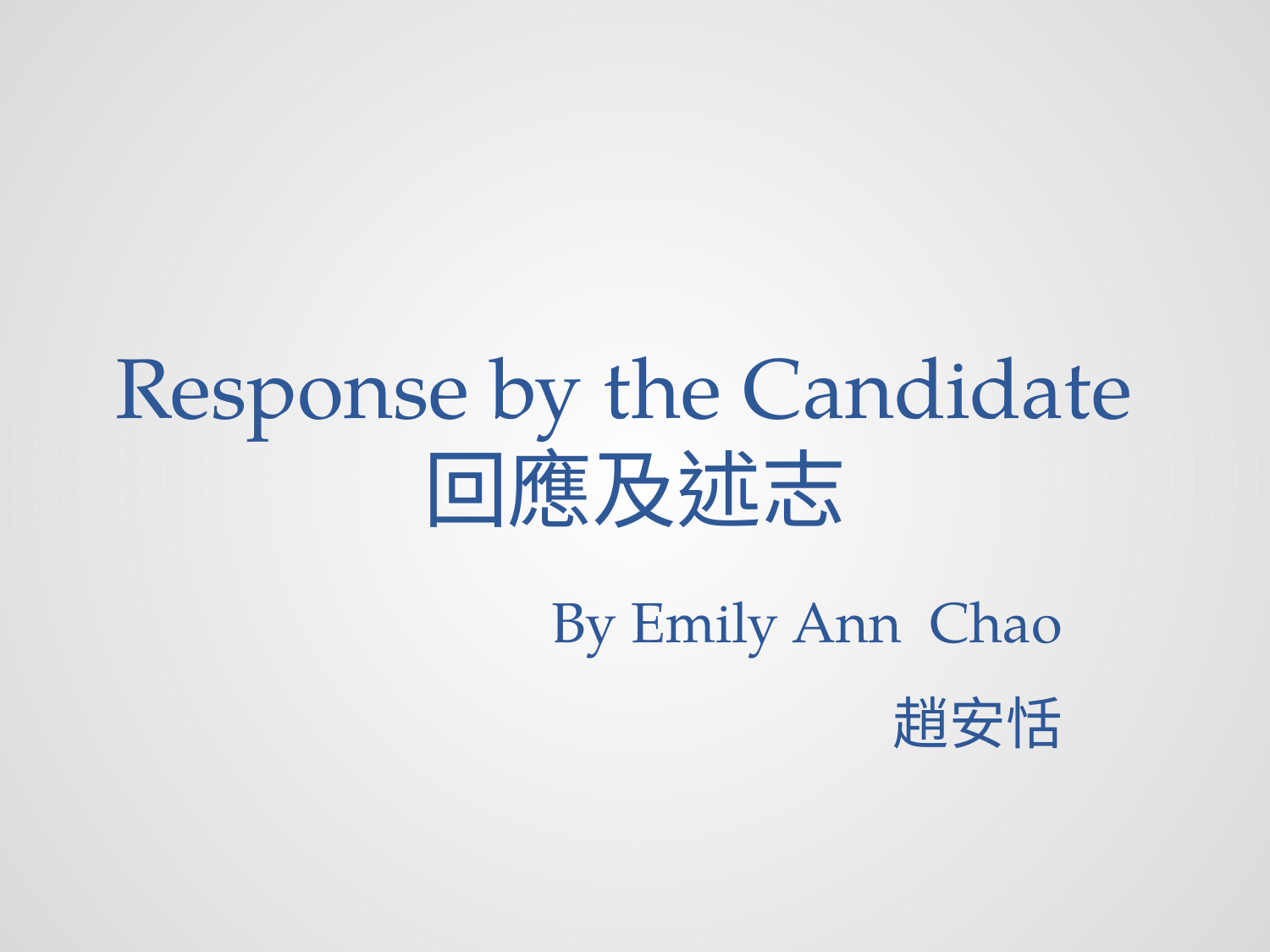

# Response by the Candidate 回應及述志
By Emily Ann  Chao
趙安恬